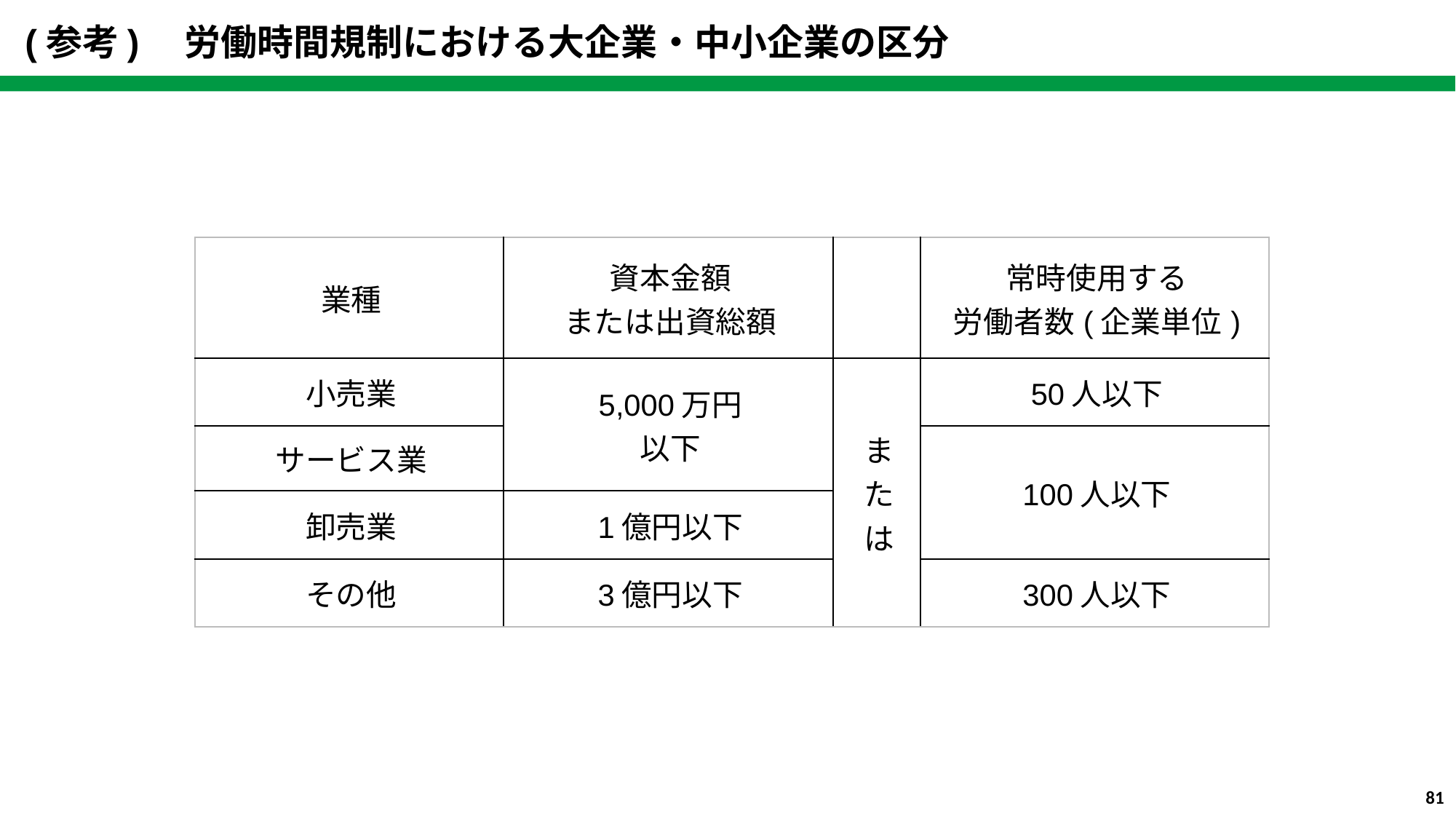

(参考)　労働時間規制における大企業・中小企業の区分

| 業種 | 資本金額 または出資総額 |  | 常時使用する 労働者数(企業単位) |
| --- | --- | --- | --- |
| 小売業 | 5,000万円 以下 | ま た は | 50人以下 |
| サービス業 |  |  | 100人以下 |
| 卸売業 | 1億円以下 |  |  |
| その他 | 3億円以下 |  | 300人以下 |
81